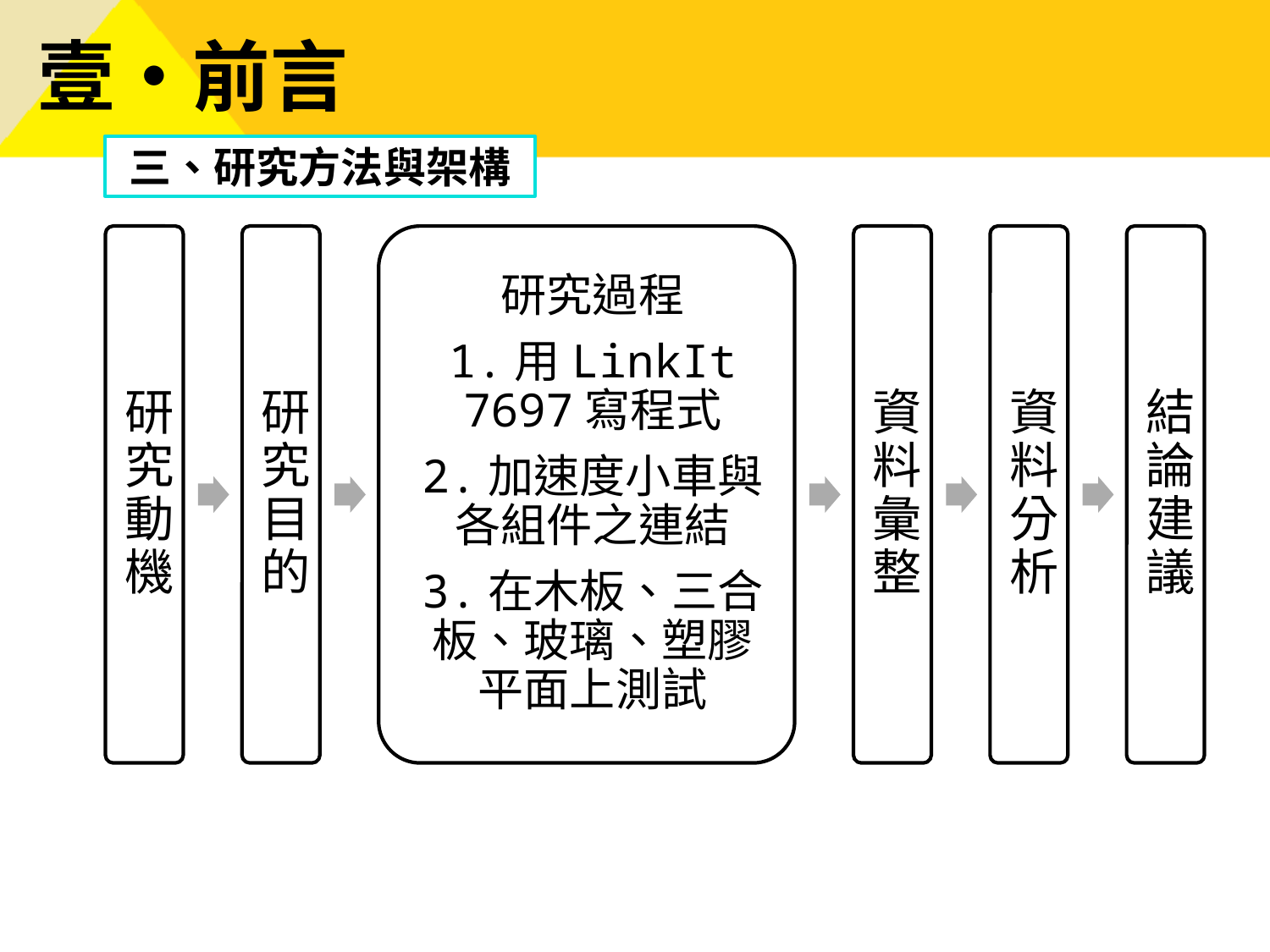

# 壹‧前言
三、研究方法與架構
研究動機

研究目的

研究過程
1.用LinkIt 7697寫程式
2.加速度小車與各組件之連結
3.在木板、三合板、玻璃、塑膠平面上測試

資料彙整

資料分析

結論建議